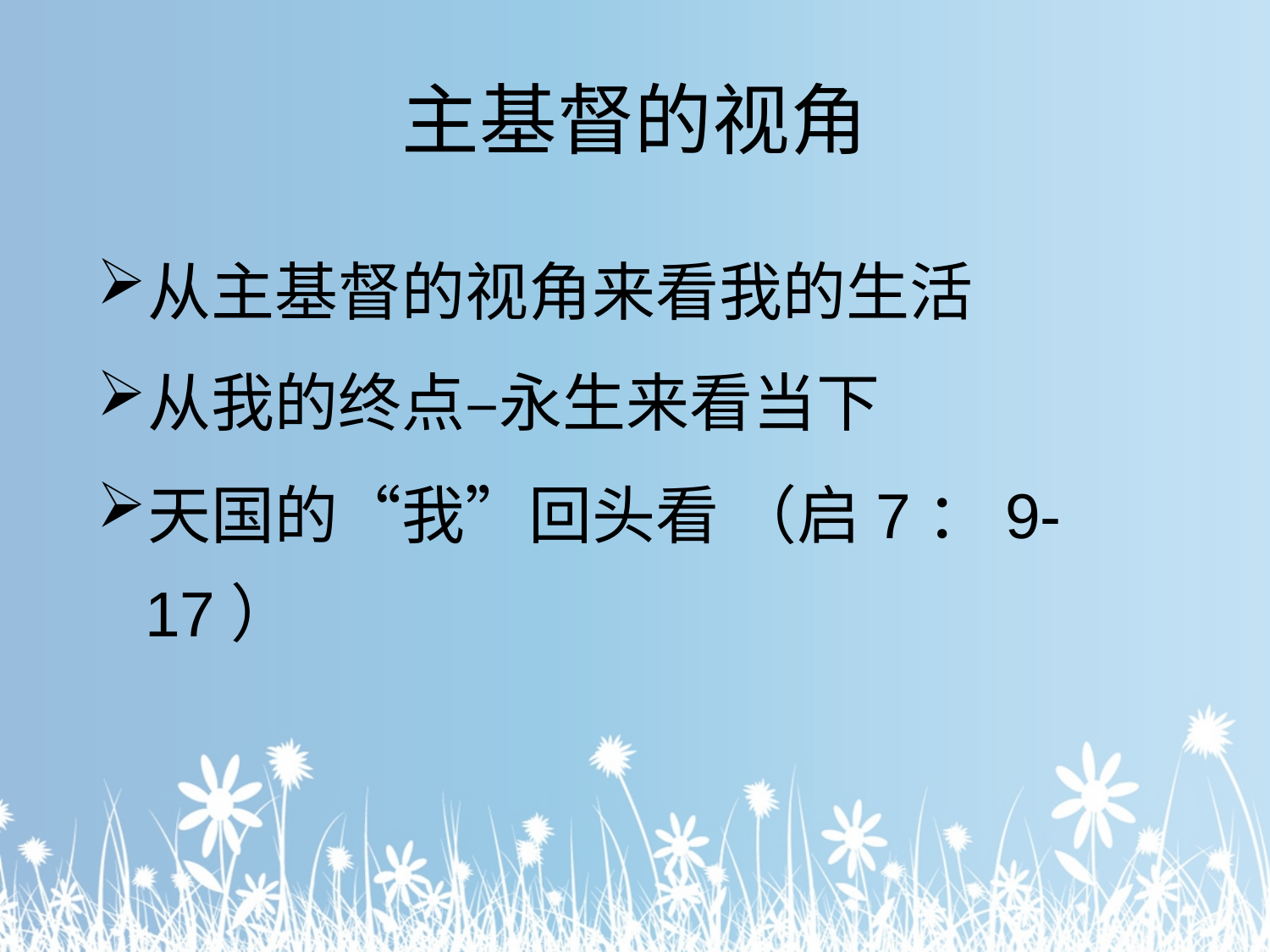

# 主基督的视角
从主基督的视角来看我的生活
从我的终点–永生来看当下
天国的“我”回头看 （启7：9-17）